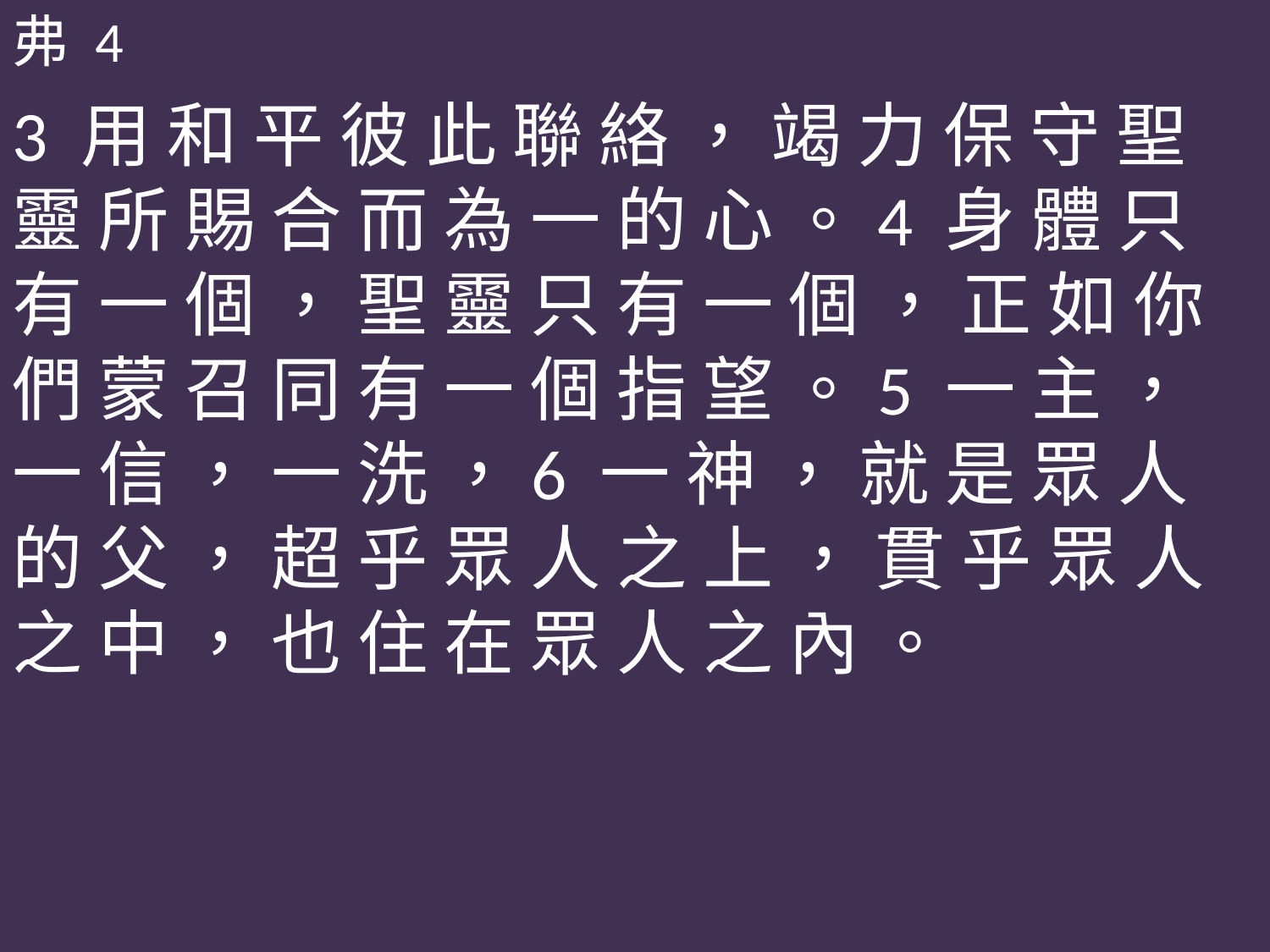

弗 4
3 用 和 平 彼 此 聯 絡 ， 竭 力 保 守 聖 靈 所 賜 合 而 為 一 的 心 。4 身 體 只 有 一 個 ， 聖 靈 只 有 一 個 ， 正 如 你 們 蒙 召 同 有 一 個 指 望 。5 一 主 ， 一 信 ， 一 洗 ，6 一 神 ， 就 是 眾 人 的 父 ， 超 乎 眾 人 之 上 ， 貫 乎 眾 人 之 中 ， 也 住 在 眾 人 之 內 。